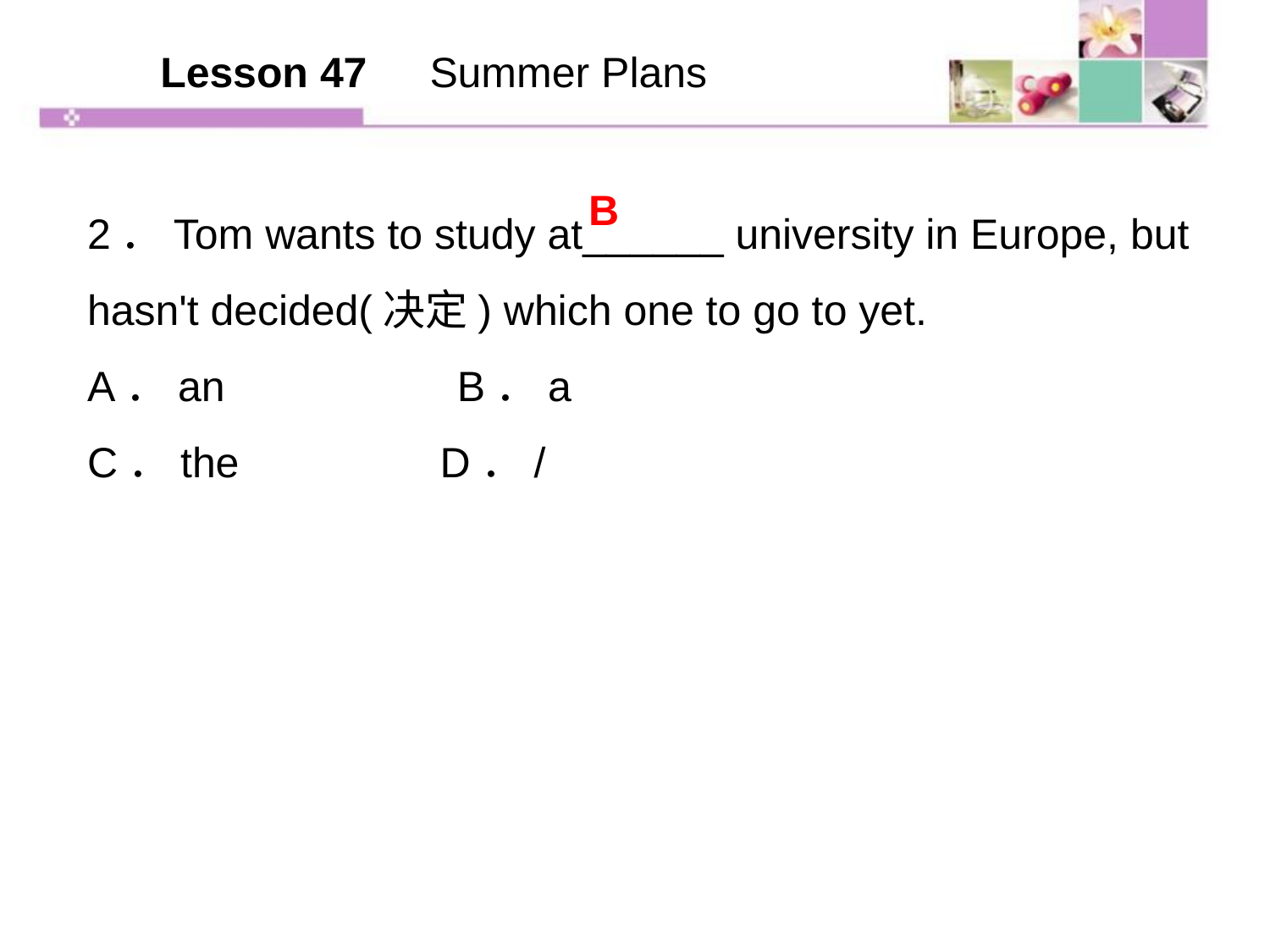

Lesson 47　Summer Plans
2．Tom wants to study at______ university in Europe, but hasn't decided(决定) which one to go to yet.
A．an　　　　　B．a
C．the                 D．/
B